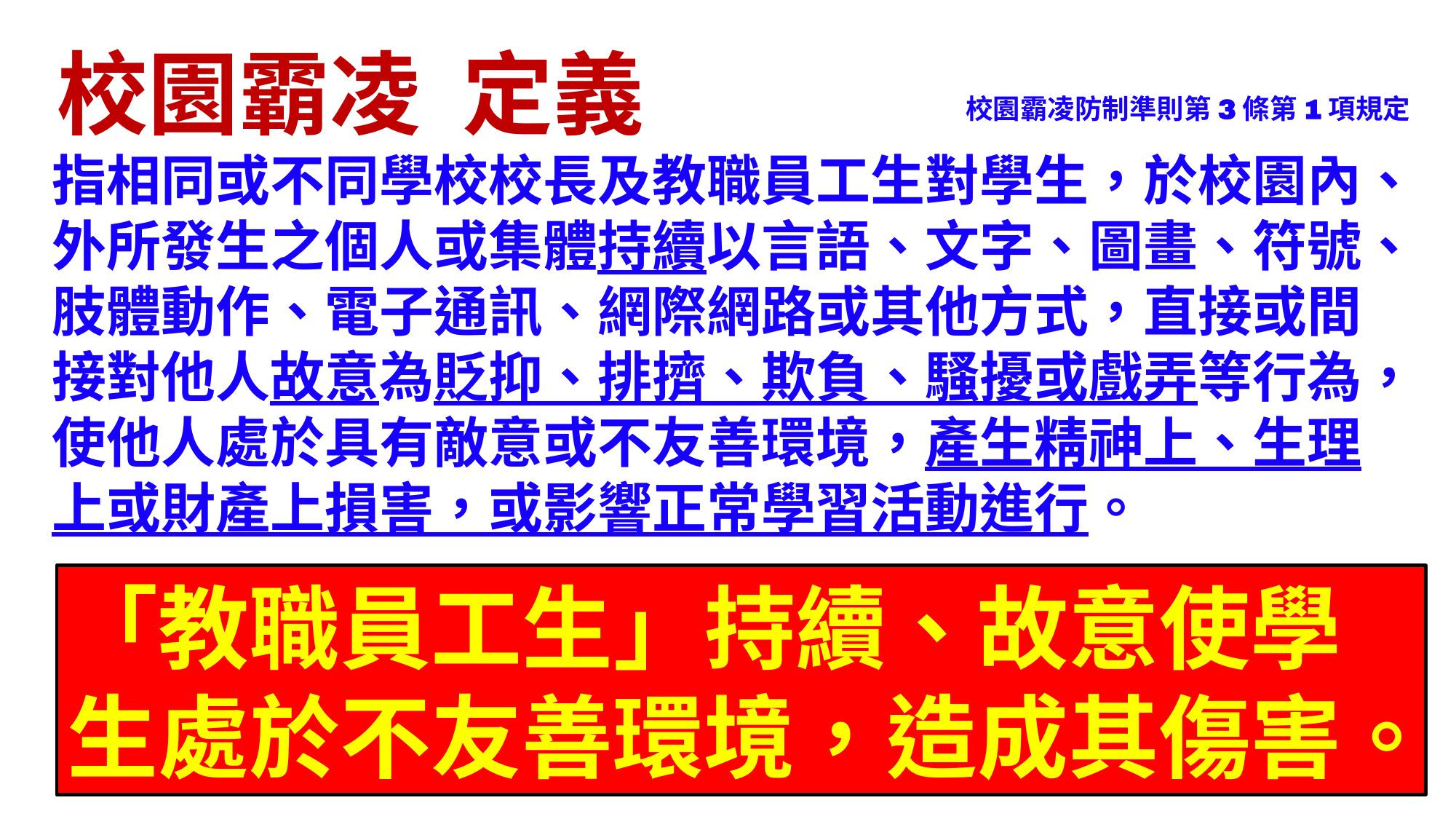

校園霸凌  定義
校園霸凌防制準則第3條第1項規定
指相同或不同學校校長及教職員工生對學生，於校園內、外所發生之個人或集體持續以言語、文字、圖畫、符號、肢體動作、電子通訊、網際網路或其他方式，直接或間接對他人故意為貶抑、排擠、欺負、騷擾或戲弄等行為，使他人處於具有敵意或不友善環境，產生精神上、生理上或財產上損害，或影響正常學習活動進行。
「教職員工生」持續、故意使學生處於不友善環境，造成其傷害。